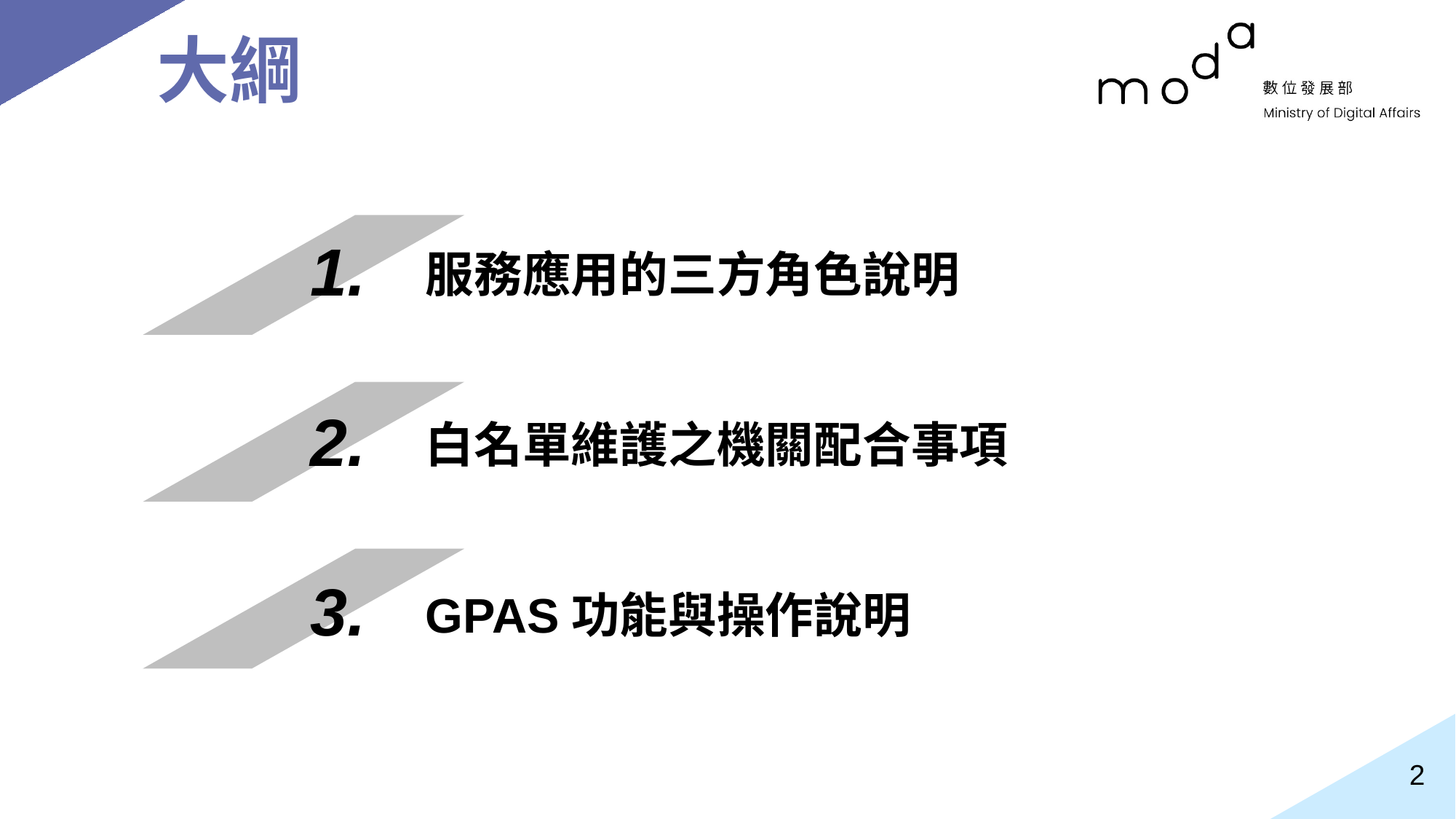

# 大綱
1.

服務應用的三方角色說明
2.

白名單維護之機關配合事項
3.

GPAS功能與操作說明
2